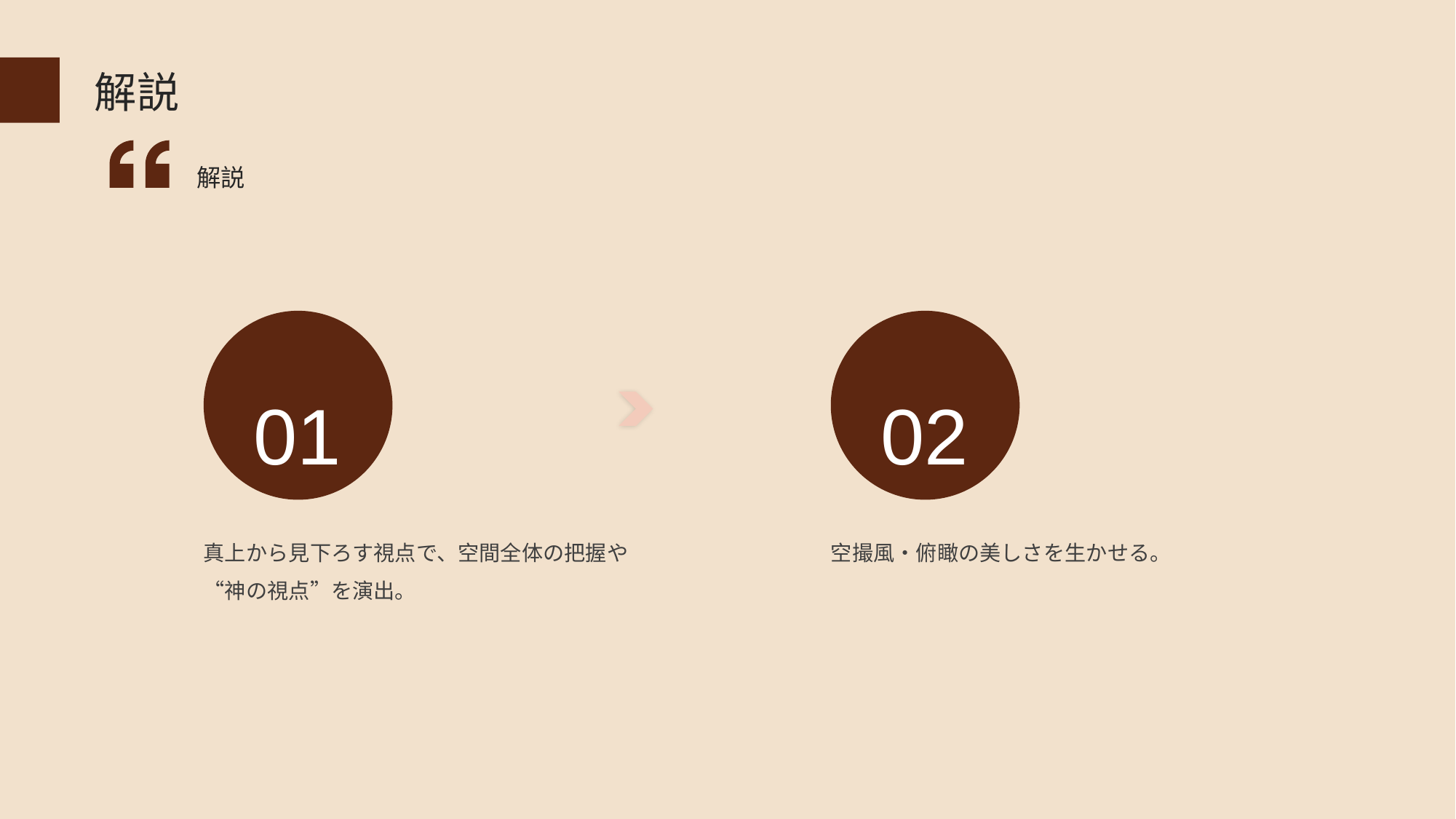

解説

解説

01
02

真上から見下ろす視点で、空間全体の把握や“神の視点”を演出。
空撮風・俯瞰の美しさを生かせる。